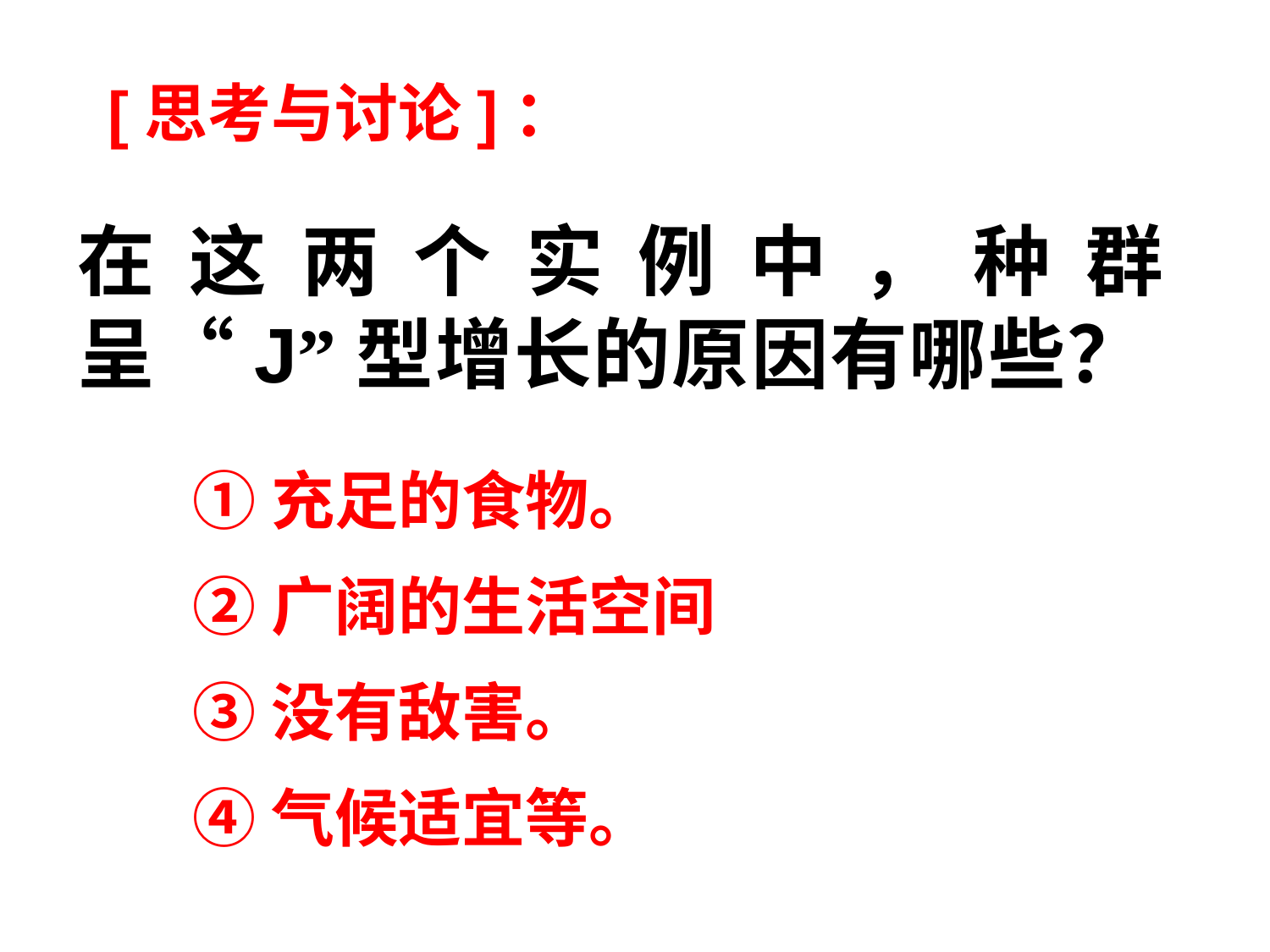

[思考与讨论]：
在这两个实例中，种群呈“J”型增长的原因有哪些？
①充足的食物。
②广阔的生活空间
③没有敌害。
④气候适宜等。